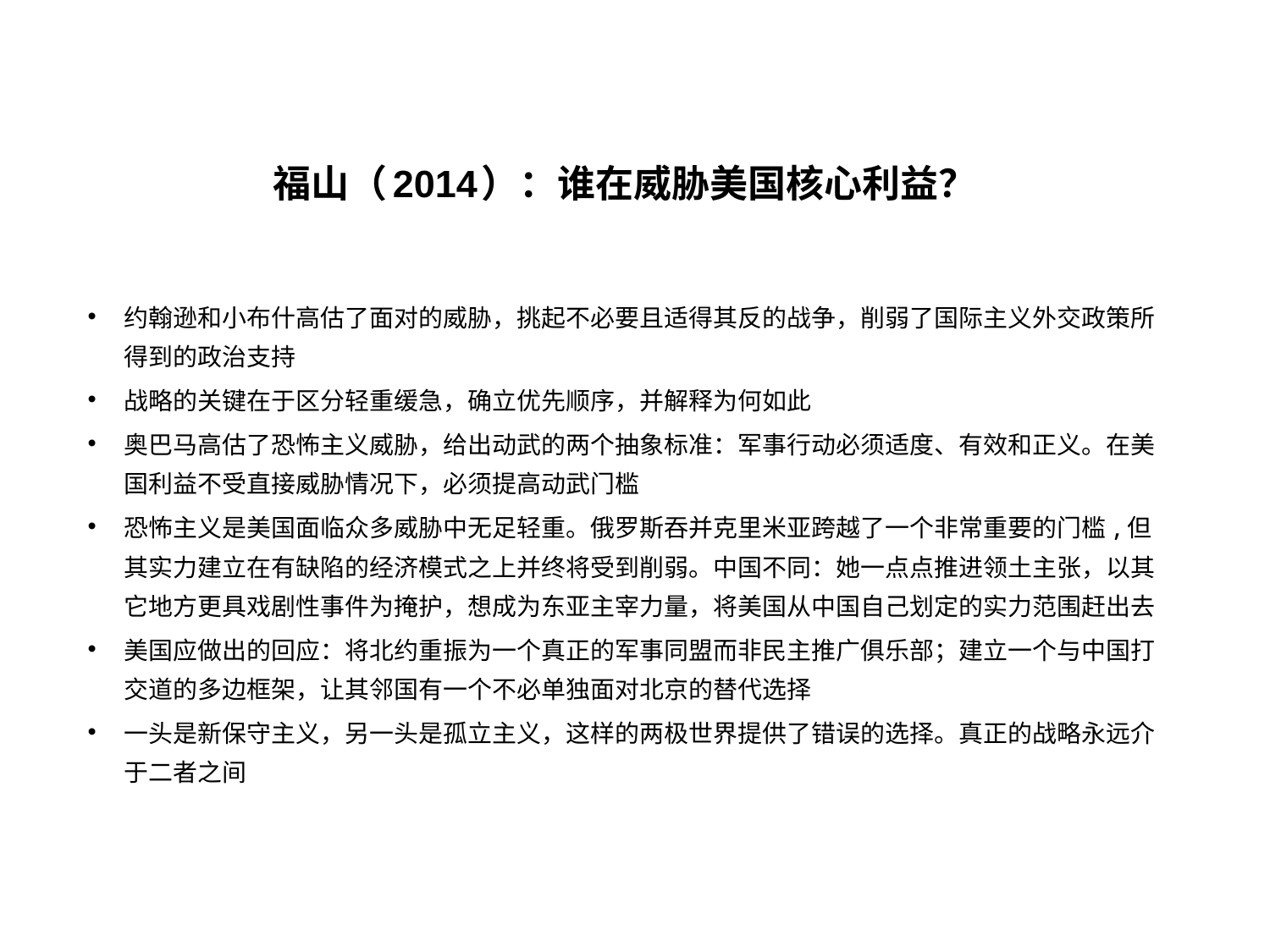

福山（2014）：谁在威胁美国核心利益？

约翰逊和小布什高估了面对的威胁，挑起不必要且适得其反的战争，削弱了国际主义外交政策所得到的政治支持
战略的关键在于区分轻重缓急，确立优先顺序，并解释为何如此
奥巴马高估了恐怖主义威胁，给出动武的两个抽象标准：军事行动必须适度、有效和正义。在美国利益不受直接威胁情况下，必须提高动武门槛
恐怖主义是美国面临众多威胁中无足轻重。俄罗斯吞并克里米亚跨越了一个非常重要的门槛,但其实力建立在有缺陷的经济模式之上并终将受到削弱。中国不同：她一点点推进领土主张，以其它地方更具戏剧性事件为掩护，想成为东亚主宰力量，将美国从中国自己划定的实力范围赶出去
美国应做出的回应：将北约重振为一个真正的军事同盟而非民主推广俱乐部；建立一个与中国打交道的多边框架，让其邻国有一个不必单独面对北京的替代选择
一头是新保守主义，另一头是孤立主义，这样的两极世界提供了错误的选择。真正的战略永远介于二者之间

IWEP